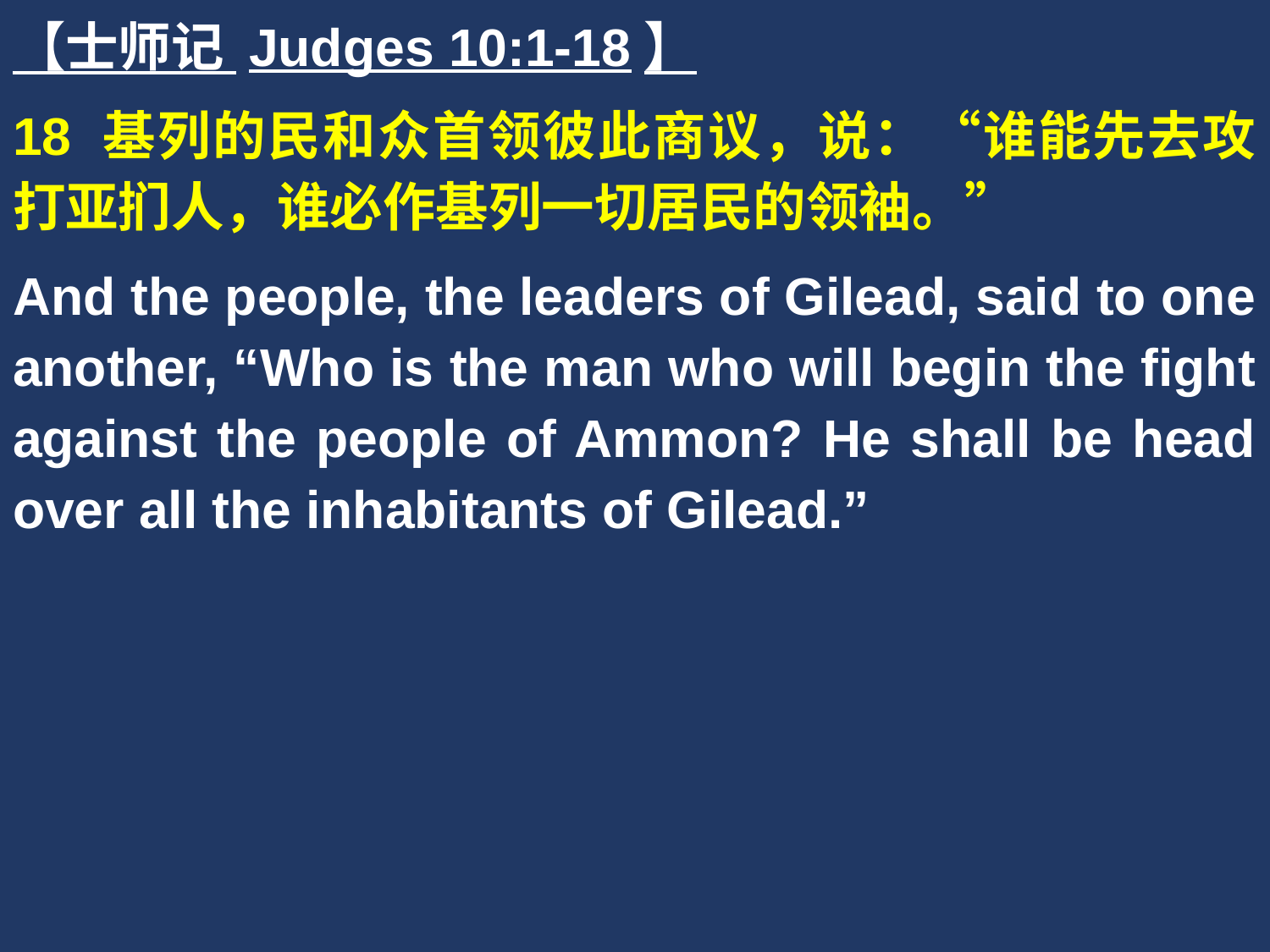

【士师记 Judges 10:1-18】
18 基列的民和众首领彼此商议，说：“谁能先去攻打亚扪人，谁必作基列一切居民的领袖。”
And the people, the leaders of Gilead, said to one another, “Who is the man who will begin the fight against the people of Ammon? He shall be head over all the inhabitants of Gilead.”